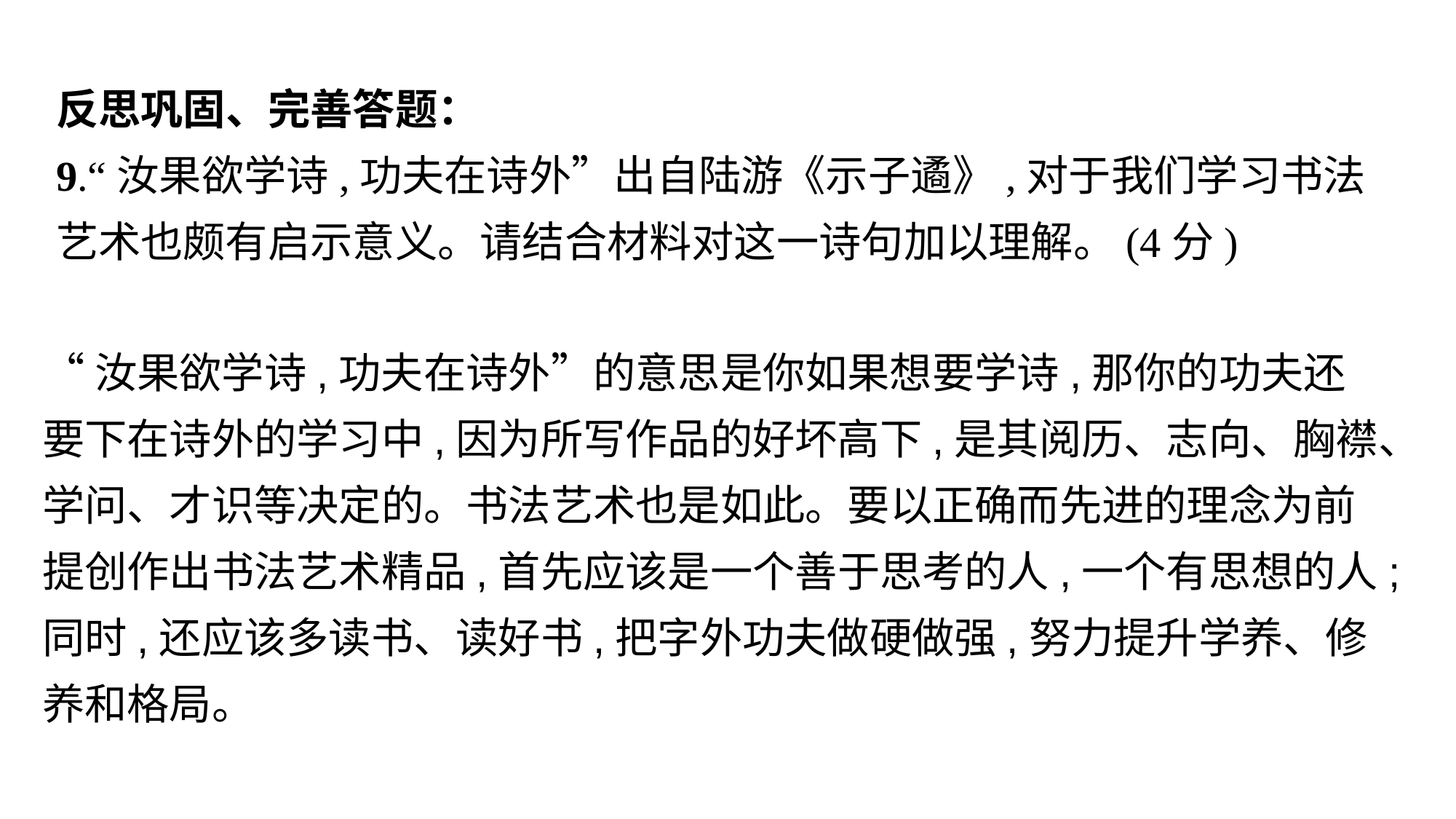

反思巩固、完善答题：
9.“汝果欲学诗,功夫在诗外”出自陆游《示子遹》,对于我们学习书法艺术也颇有启示意义。请结合材料对这一诗句加以理解。(4分)
“汝果欲学诗,功夫在诗外”的意思是你如果想要学诗,那你的功夫还要下在诗外的学习中,因为所写作品的好坏高下,是其阅历、志向、胸襟、学问、才识等决定的。书法艺术也是如此。要以正确而先进的理念为前提创作出书法艺术精品,首先应该是一个善于思考的人,一个有思想的人;同时,还应该多读书、读好书,把字外功夫做硬做强,努力提升学养、修养和格局。